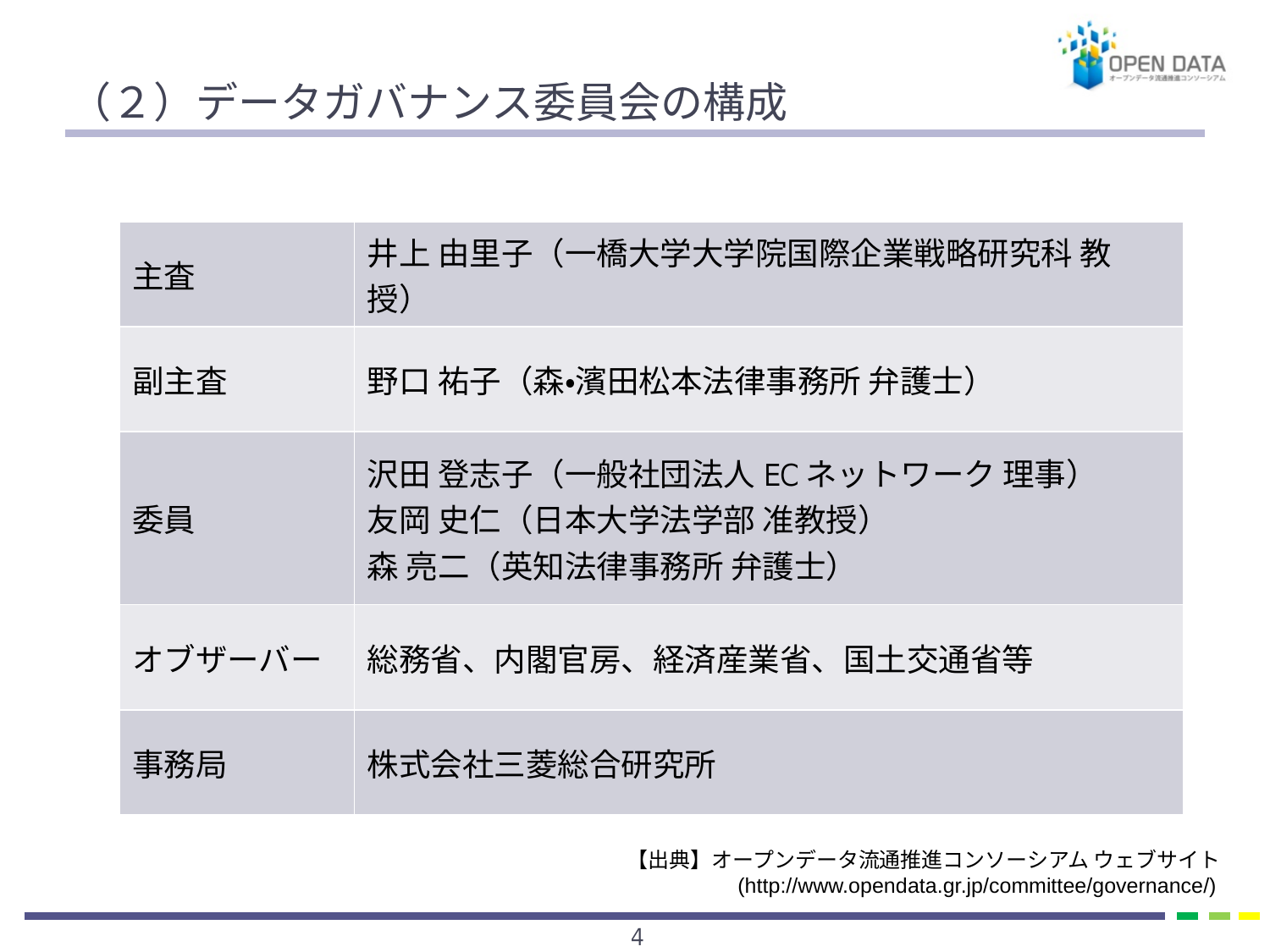

# （２）データガバナンス委員会の構成
| 主査 | 井上 由里子（一橋大学大学院国際企業戦略研究科 教授） |
| --- | --- |
| 副主査 | 野口 祐子（森・濱田松本法律事務所 弁護士） |
| 委員 | 沢田 登志子（一般社団法人ECネットワーク 理事） 友岡 史仁（日本大学法学部 准教授） 森 亮二（英知法律事務所 弁護士） |
| オブザーバー | 総務省、内閣官房、経済産業省、国土交通省等 |
| 事務局 | 株式会社三菱総合研究所 |
【出典】オープンデータ流通推進コンソーシアム ウェブサイト
　　　　　(http://www.opendata.gr.jp/committee/governance/)
4